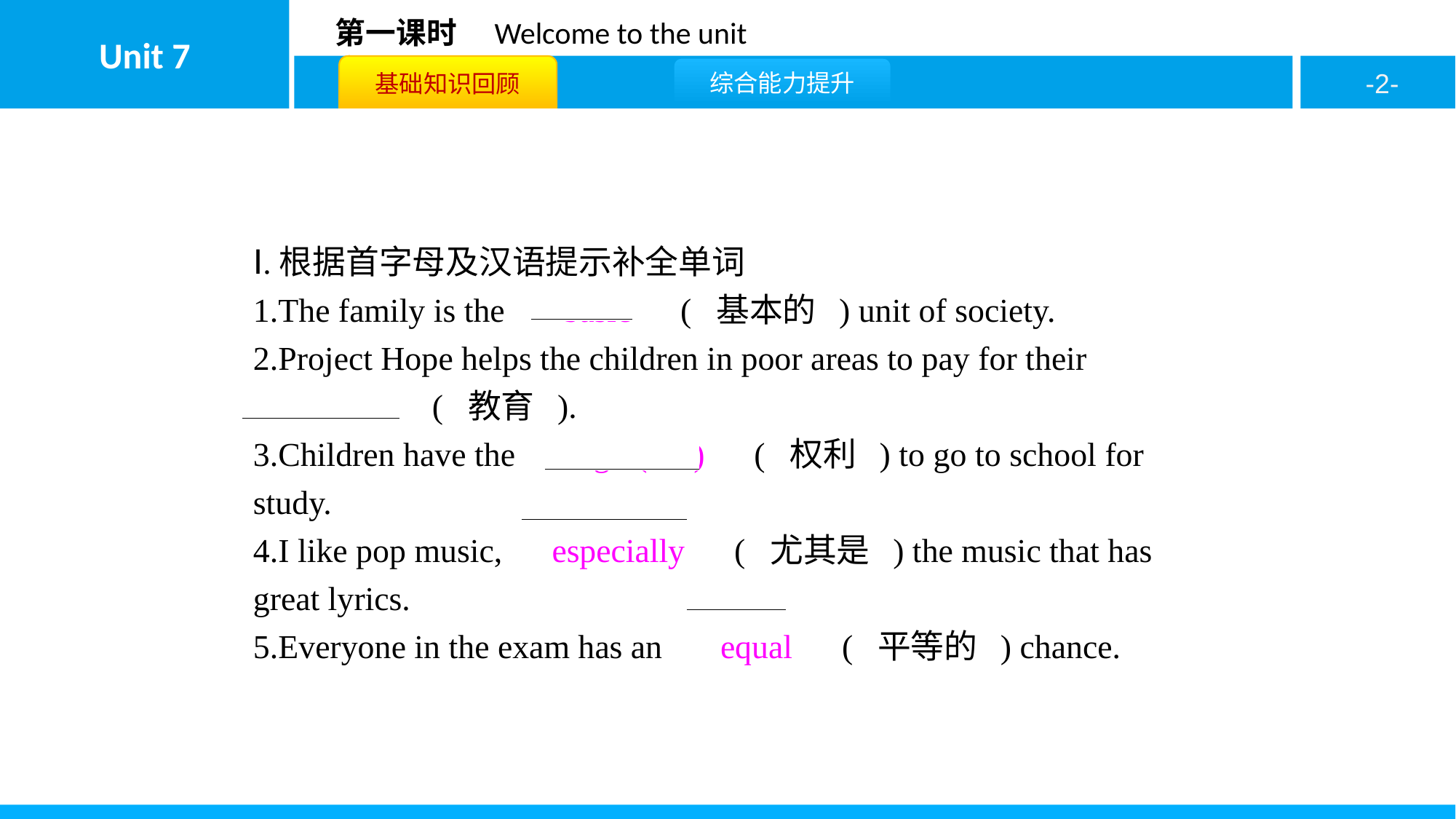

Ⅰ.根据首字母及汉语提示补全单词
1.The family is the 　basic　(  基本的  ) unit of society.
2.Project Hope helps the children in poor areas to pay for their 　education　(  教育  ).
3.Children have the 　right(  s  )　(  权利  ) to go to school for study.
4.I like pop music,　especially　(  尤其是  ) the music that has great lyrics.
5.Everyone in the exam has an 　equal　(  平等的  ) chance.